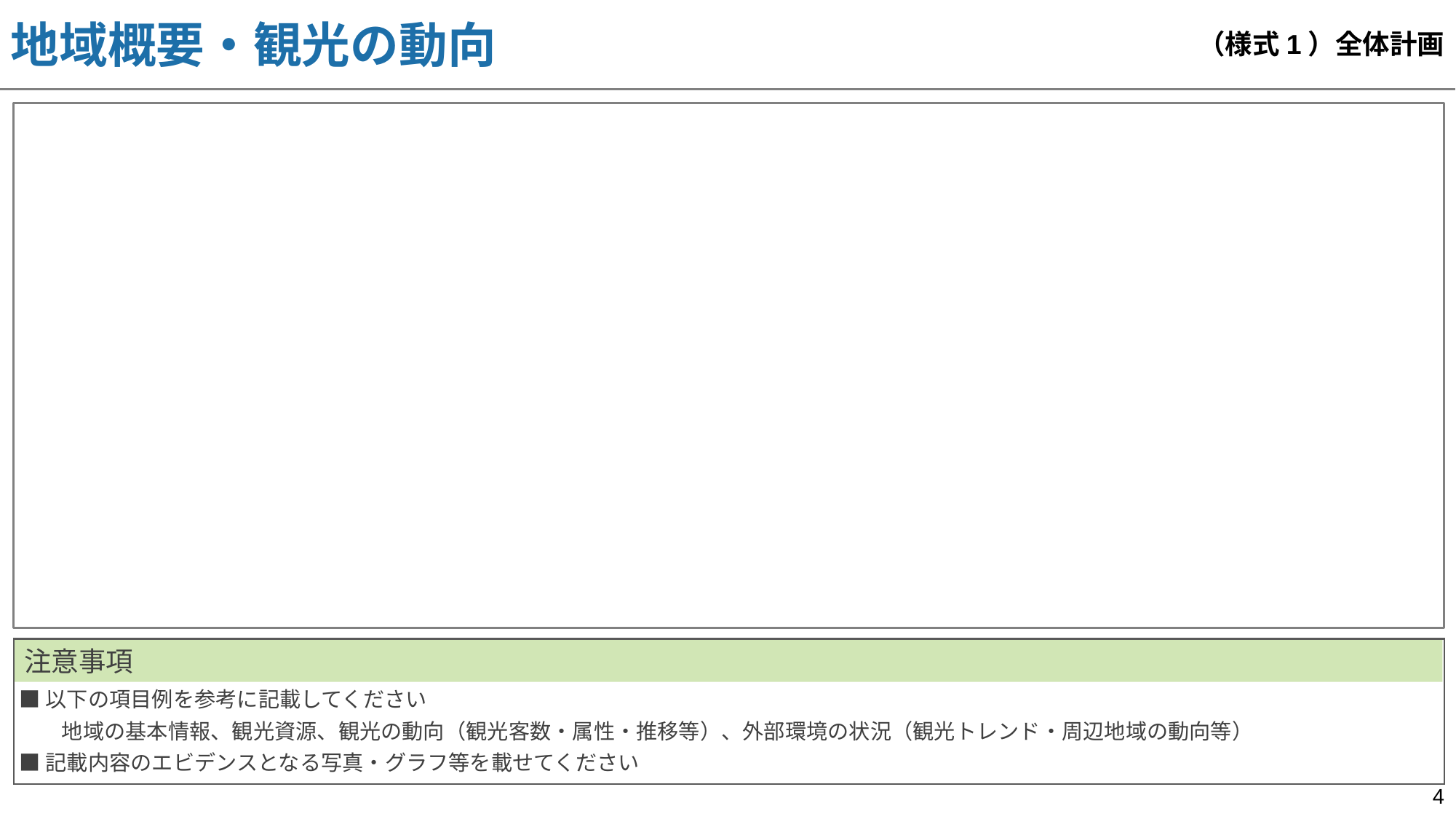

地域概要・観光の動向
（様式1）全体計画

注意事項
■以下の項目例を参考に記載してください
　　地域の基本情報、観光資源、観光の動向（観光客数・属性・推移等）、外部環境の状況（観光トレンド・周辺地域の動向等）
■記載内容のエビデンスとなる写真・グラフ等を載せてください

4